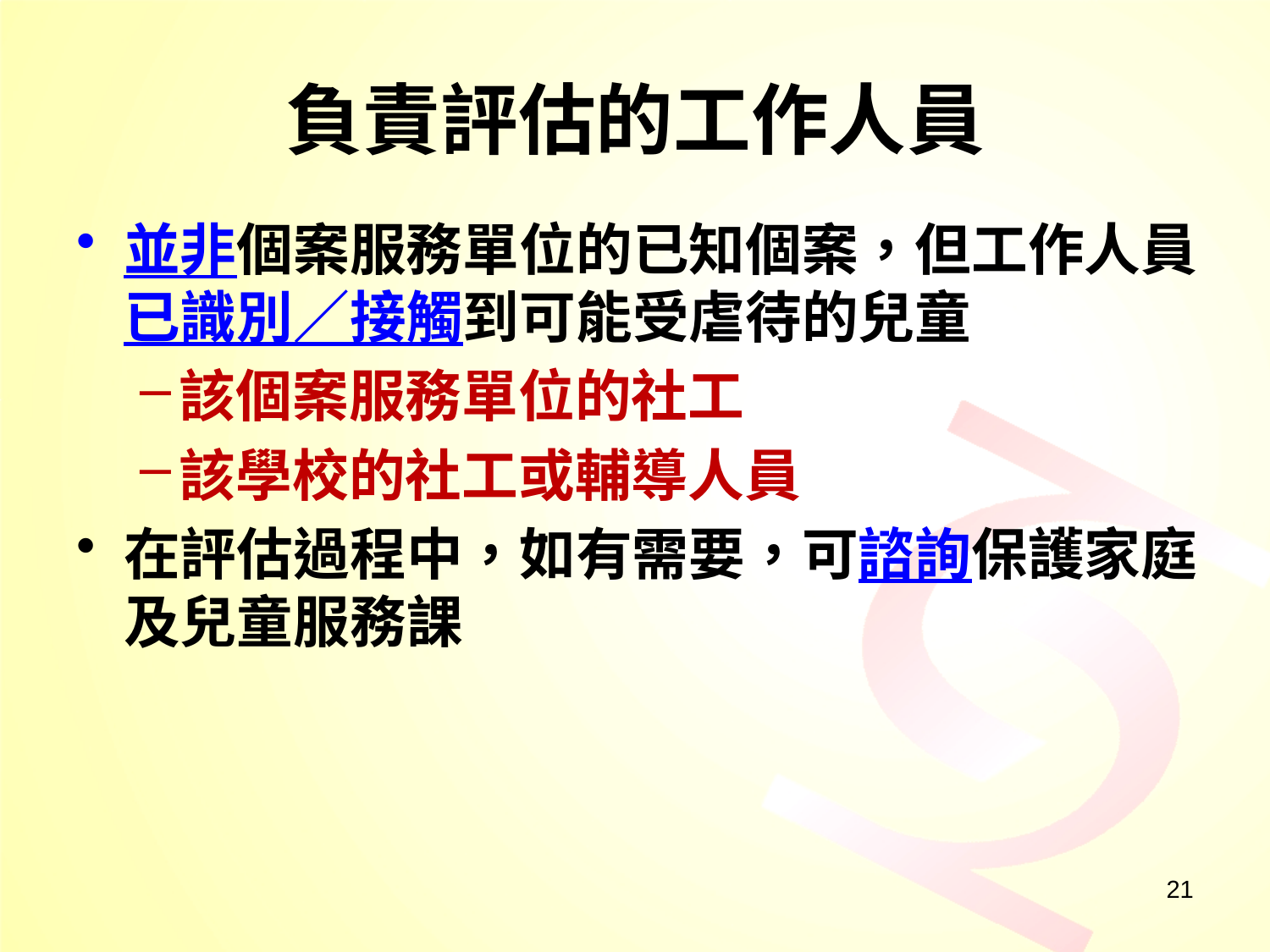

# 負責評估的工作人員
並非個案服務單位的已知個案，但工作人員已識別／接觸到可能受虐待的兒童
該個案服務單位的社工
該學校的社工或輔導人員
在評估過程中，如有需要，可諮詢保護家庭及兒童服務課

21